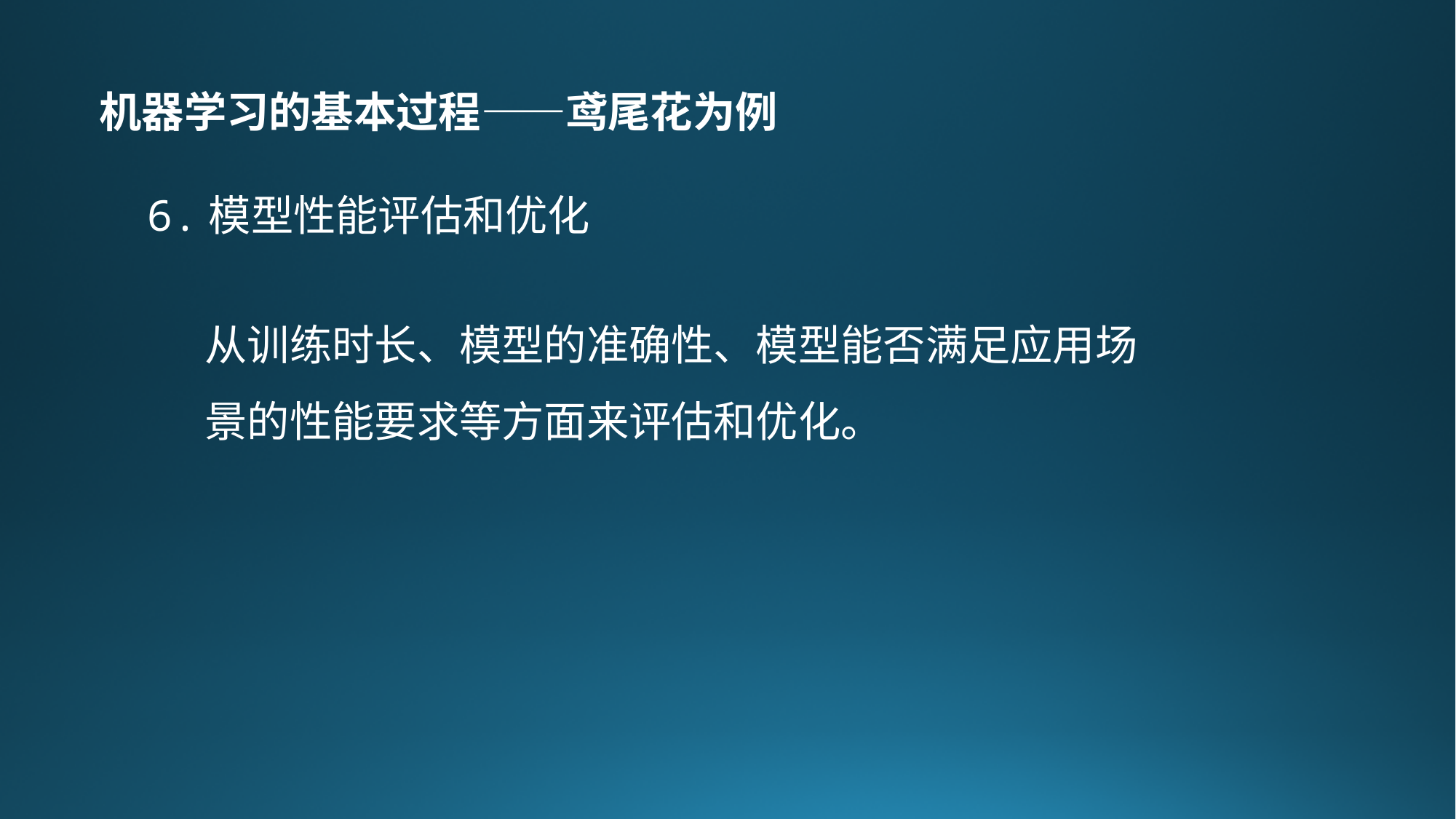

机器学习的基本过程——鸢尾花为例
6.模型性能评估和优化
从训练时长、模型的准确性、模型能否满足应用场景的性能要求等方面来评估和优化。